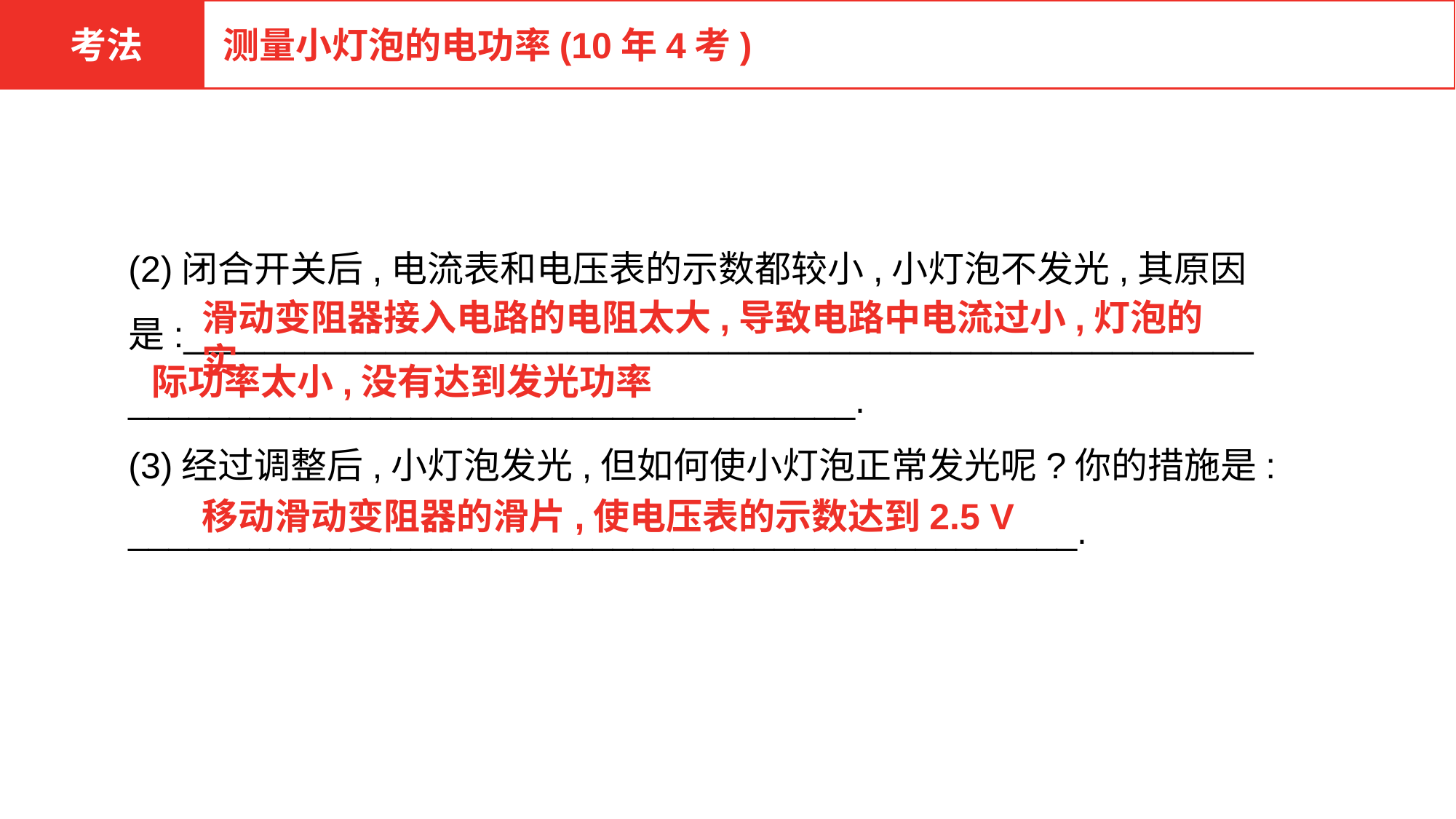

考法
测量小灯泡的电功率(10年4考)
(2)闭合开关后,电流表和电压表的示数都较小,小灯泡不发光,其原因是:_________________________________________________________________________________________.
(3)经过调整后,小灯泡发光,但如何使小灯泡正常发光呢?你的措施是:_______________________________________________.

滑动变阻器接入电路的电阻太大,导致电路中电流过小,灯泡的实
际功率太小,没有达到发光功率
移动滑动变阻器的滑片,使电压表的示数达到2.5 V